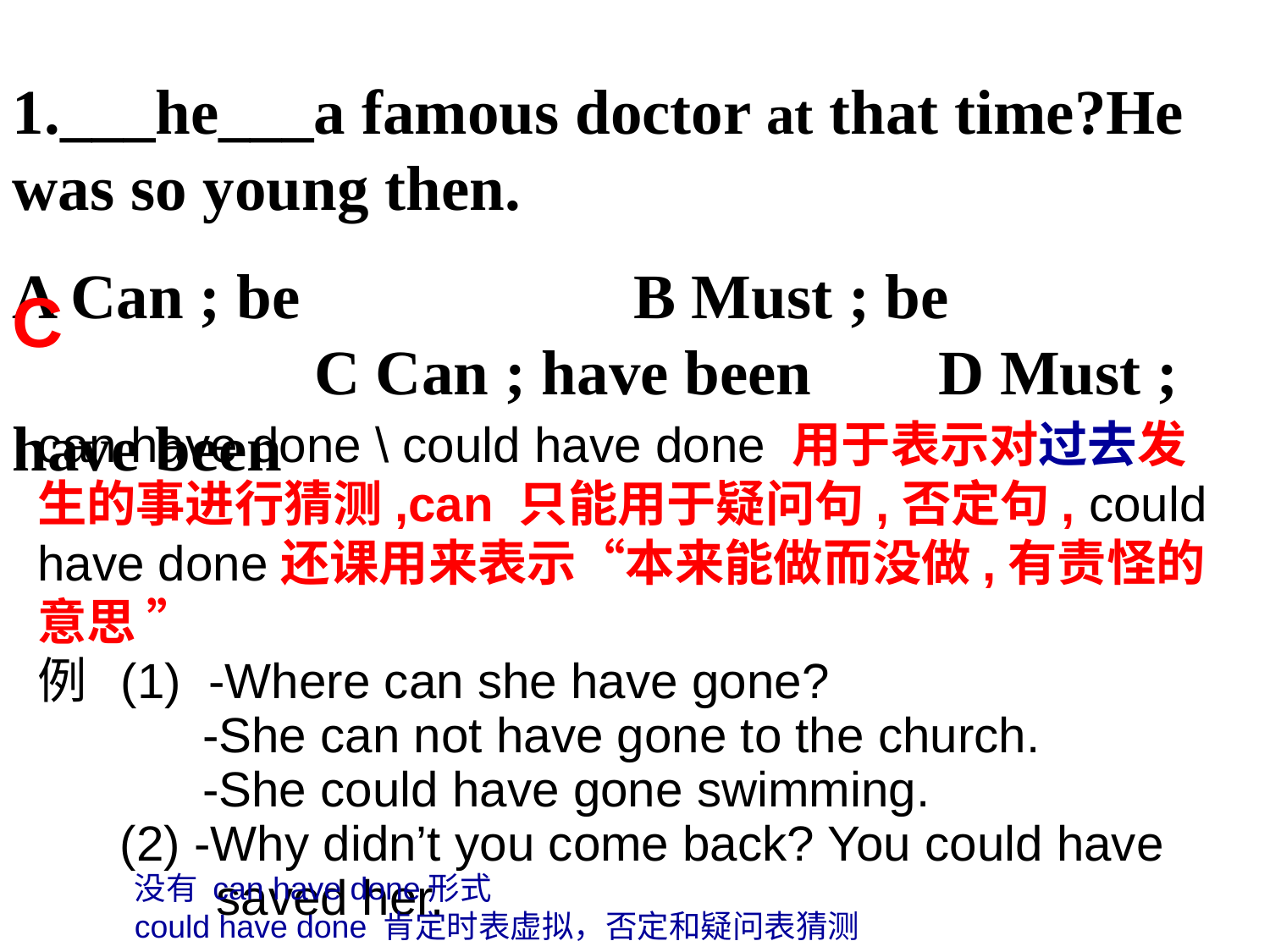

1.___he___a famous doctor at that time?He was so young then.
A Can ; be                     B Must ; be                                       C Can ; have been        D Must ; have been
C
can have done \ could have done 用于表示对过去发生的事进行猜测,can 只能用于疑问句,否定句, could have done还课用来表示“本来能做而没做,有责怪的意思 ”
例  (1)  -Where can she have gone?
            -She can not have gone to the church.
            -She could have gone swimming.
      (2) -Why didn’t you come back? You could have
             saved her.
没有 can have done形式
could have done 肯定时表虚拟，否定和疑问表猜测